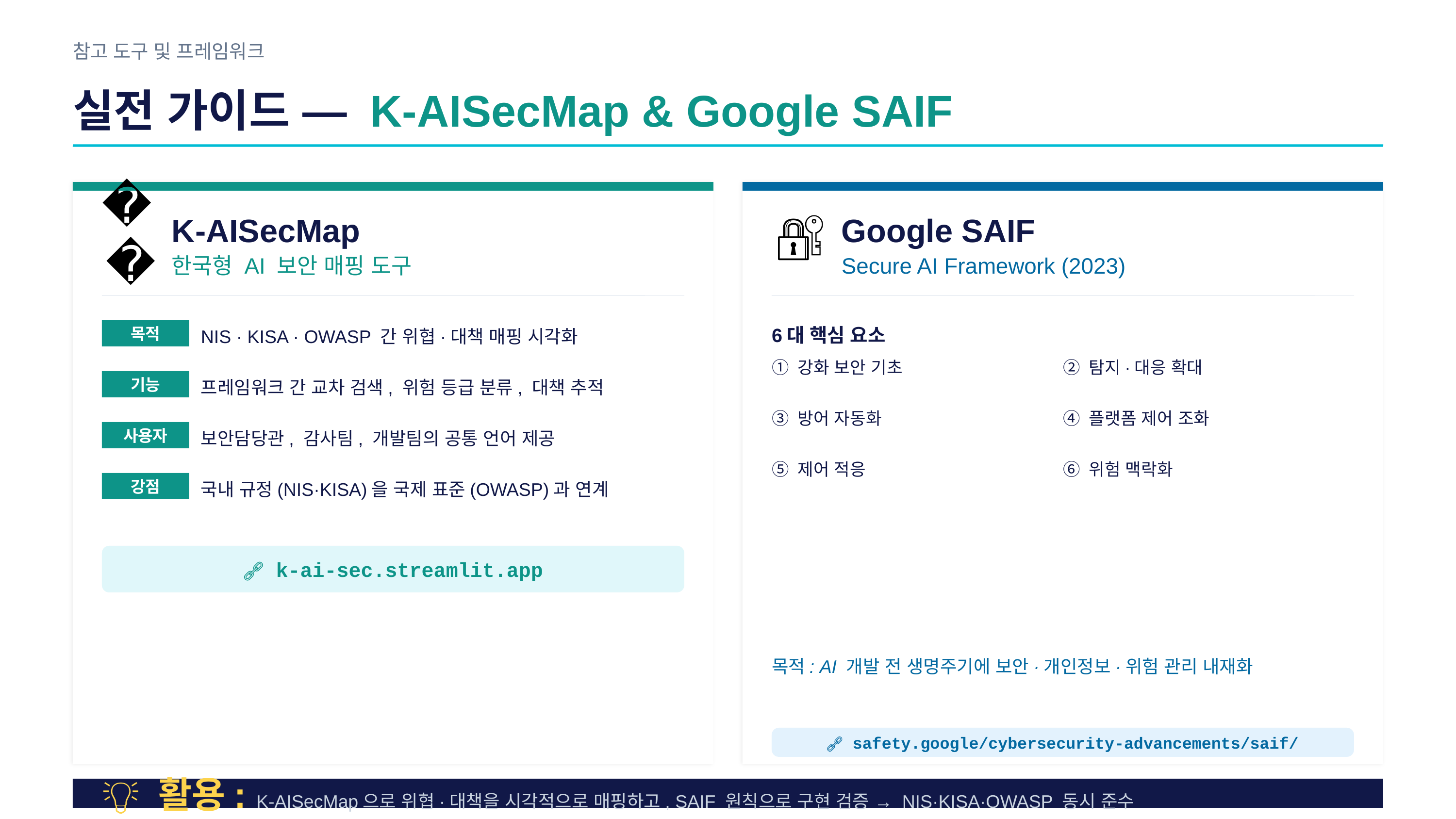

참고 도구 및 프레임워크
실전 가이드 — K-AISecMap & Google SAIF

🗺
K-AISecMap
🔐
Google SAIF
한국형 AI 보안 매핑 도구
Secure AI Framework (2023)

목적
NIS · KISA · OWASP 간 위협·대책 매핑 시각화
6대 핵심 요소
① 강화 보안 기초
② 탐지·대응 확대

기능
프레임워크 간 교차 검색, 위험 등급 분류, 대책 추적
③ 방어 자동화
④ 플랫폼 제어 조화

사용자
보안담당관, 감사팀, 개발팀의 공통 언어 제공
⑤ 제어 적응
⑥ 위험 맥락화

강점
국내 규정(NIS·KISA)을 국제 표준(OWASP)과 연계

🔗 k-ai-sec.streamlit.app
목적: AI 개발 전 생명주기에 보안·개인정보·위험 관리 내재화

🔗 safety.google/cybersecurity-advancements/saif/

💡 활용: K-AISecMap으로 위협·대책을 시각적으로 매핑하고, SAIF 원칙으로 구현 검증 → NIS·KISA·OWASP 동시 준수